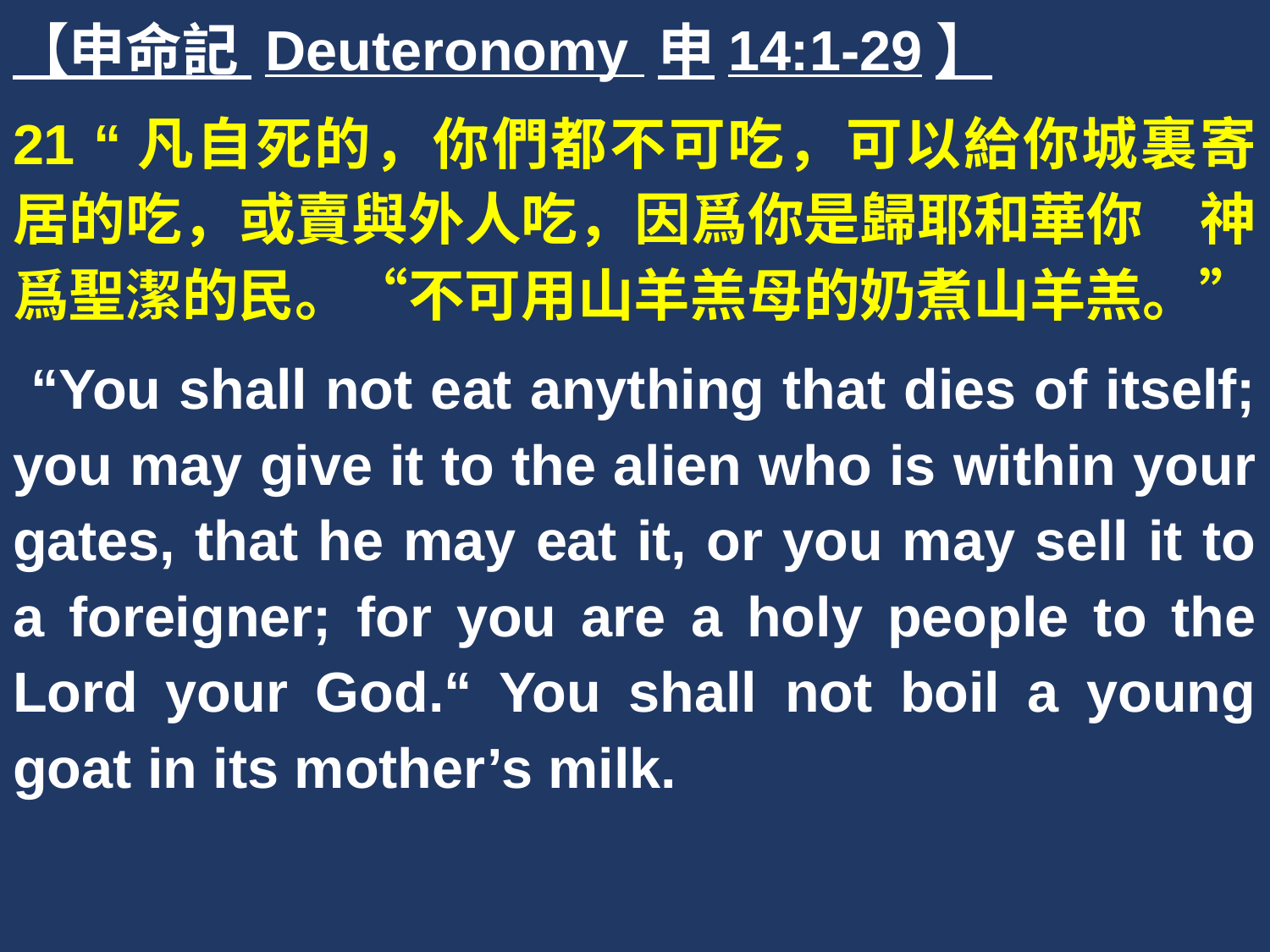

【申命記 Deuteronomy 申14:1-29】
21 “凡自死的，你們都不可吃，可以給你城裏寄居的吃，或賣與外人吃，因爲你是歸耶和華你　神爲聖潔的民。“不可用山羊羔母的奶煮山羊羔。”
 “You shall not eat anything that dies of itself; you may give it to the alien who is within your gates, that he may eat it, or you may sell it to a foreigner; for you are a holy people to the Lord your God.“ You shall not boil a young goat in its mother’s milk.